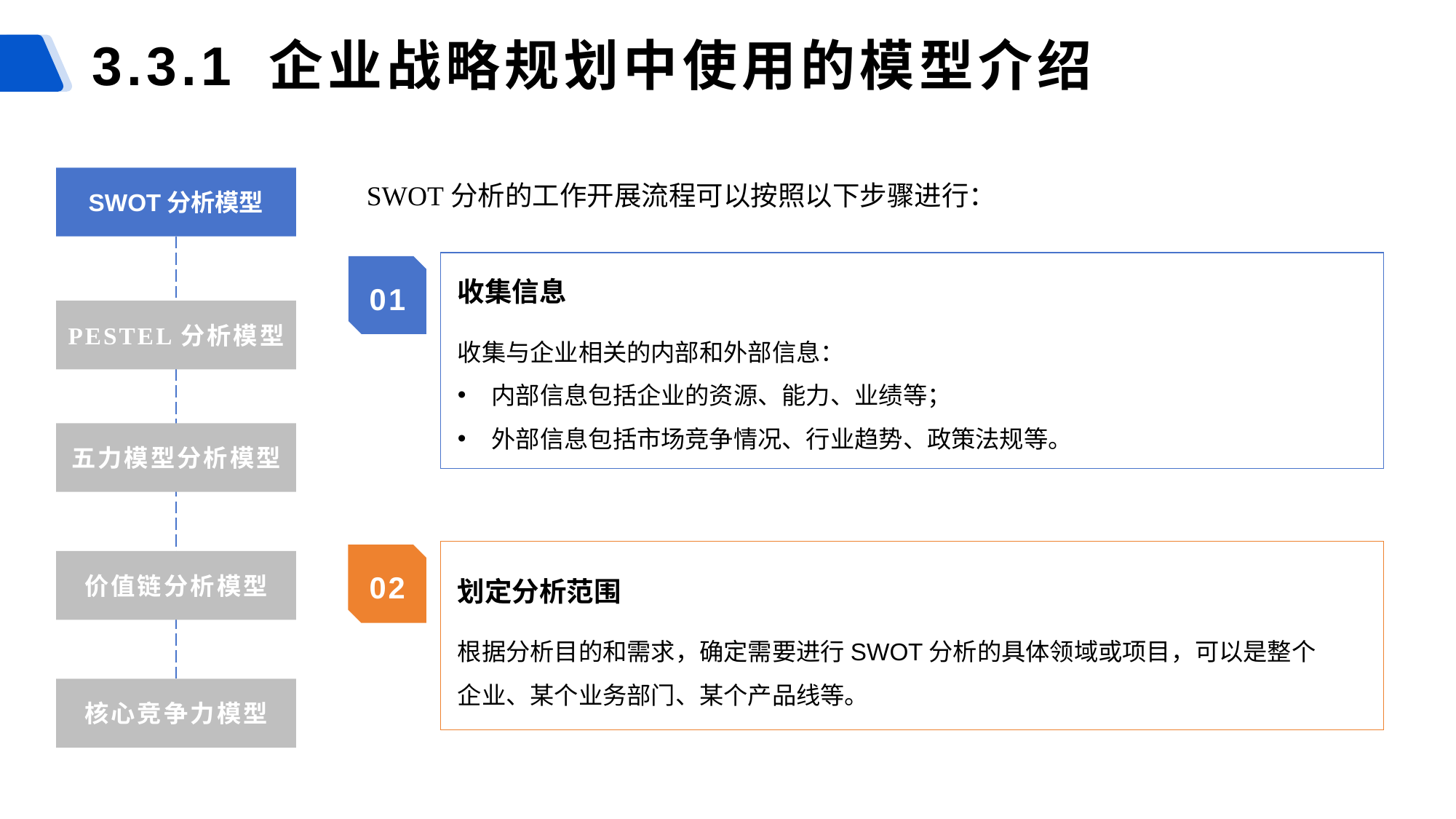

3.3.1 企业战略规划中使用的模型介绍
SWOT分析模型
SWOT分析的工作开展流程可以按照以下步骤进行：

收集信息
收集与企业相关的内部和外部信息：
内部信息包括企业的资源、能力、业绩等；
外部信息包括市场竞争情况、行业趋势、政策法规等。

01
PESTEL分析模型
五力模型分析模型

价值链分析模型
02
划定分析范围
根据分析目的和需求，确定需要进行SWOT分析的具体领域或项目，可以是整个企业、某个业务部门、某个产品线等。
核心竞争力模型